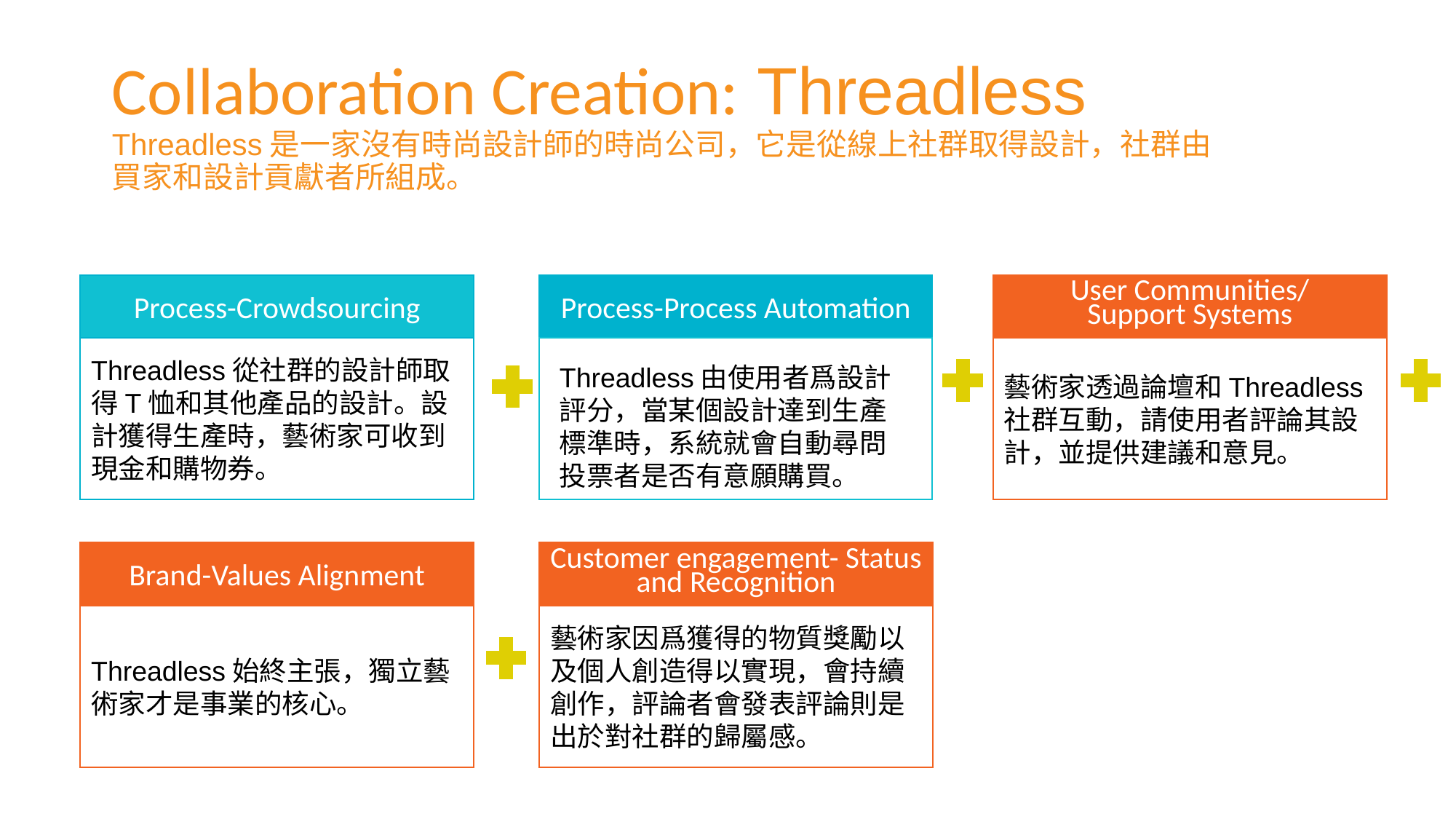

Collaboration Creation: Threadless
Threadless是一家沒有時尚設計師的時尚公司，它是從線上社群取得設計，社群由買家和設計貢獻者所組成。
Process-Crowdsourcing
Threadless從社群的設計師取得T恤和其他產品的設計。設計獲得生產時，藝術家可收到現金和購物券。
Process-Process Automation

User Communities/
Support Systems
藝術家透過論壇和Threadless社群互動，請使用者評論其設計，並提供建議和意見。

Threadless由使用者爲設計評分，當某個設計達到生產標準時，系統就會自動尋問投票者是否有意願購買。

Brand-Values Alignment
Threadless始終主張，獨立藝術家才是事業的核心。
Customer engagement- Status and Recognition
藝術家因爲獲得的物質獎勵以及個人創造得以實現，會持續創作，評論者會發表評論則是出於對社群的歸屬感。